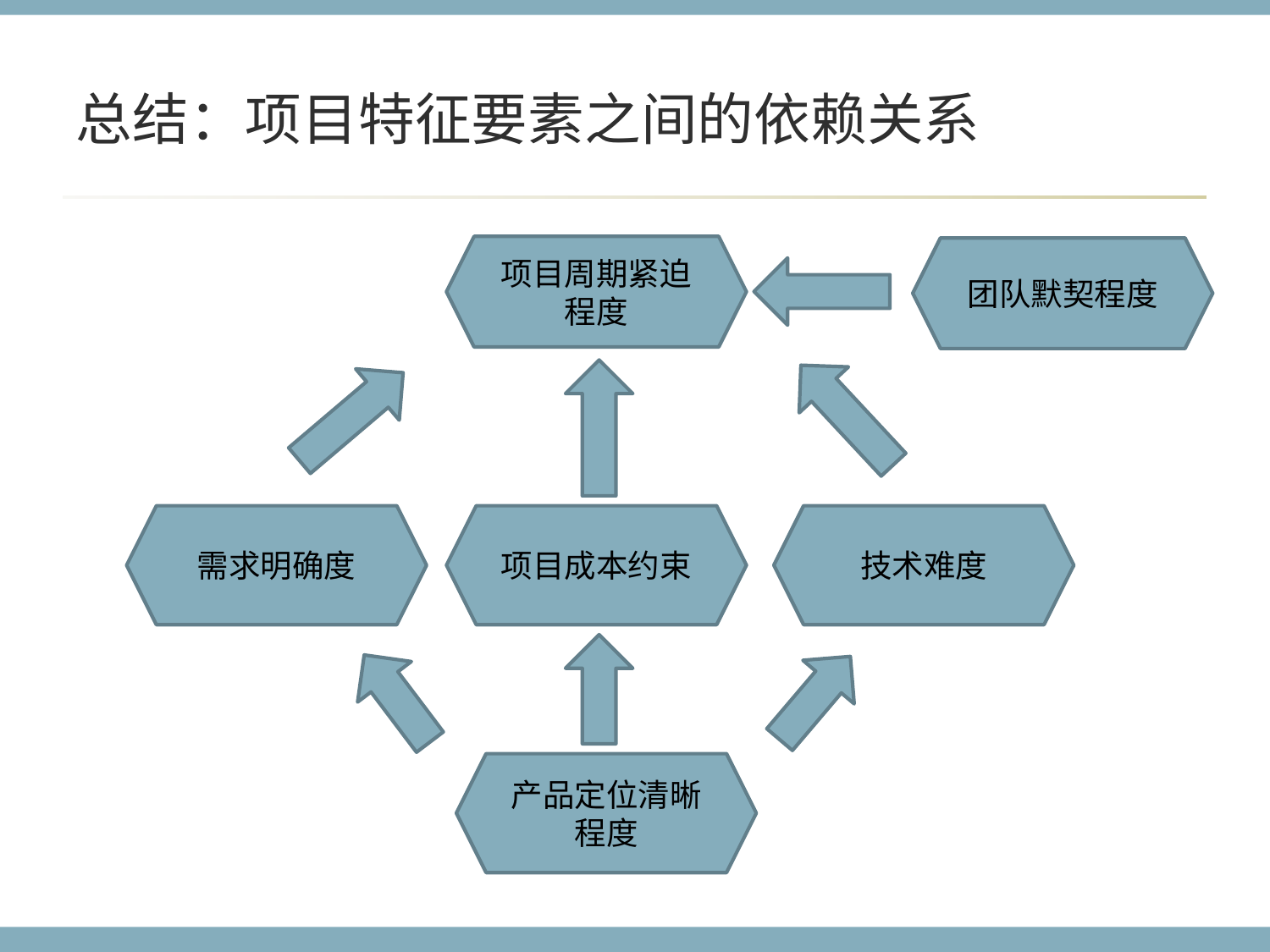

# 总结：项目特征要素之间的依赖关系

项目周期紧迫程度
团队默契程度

需求明确度
项目成本约束
技术难度

产品定位清晰程度